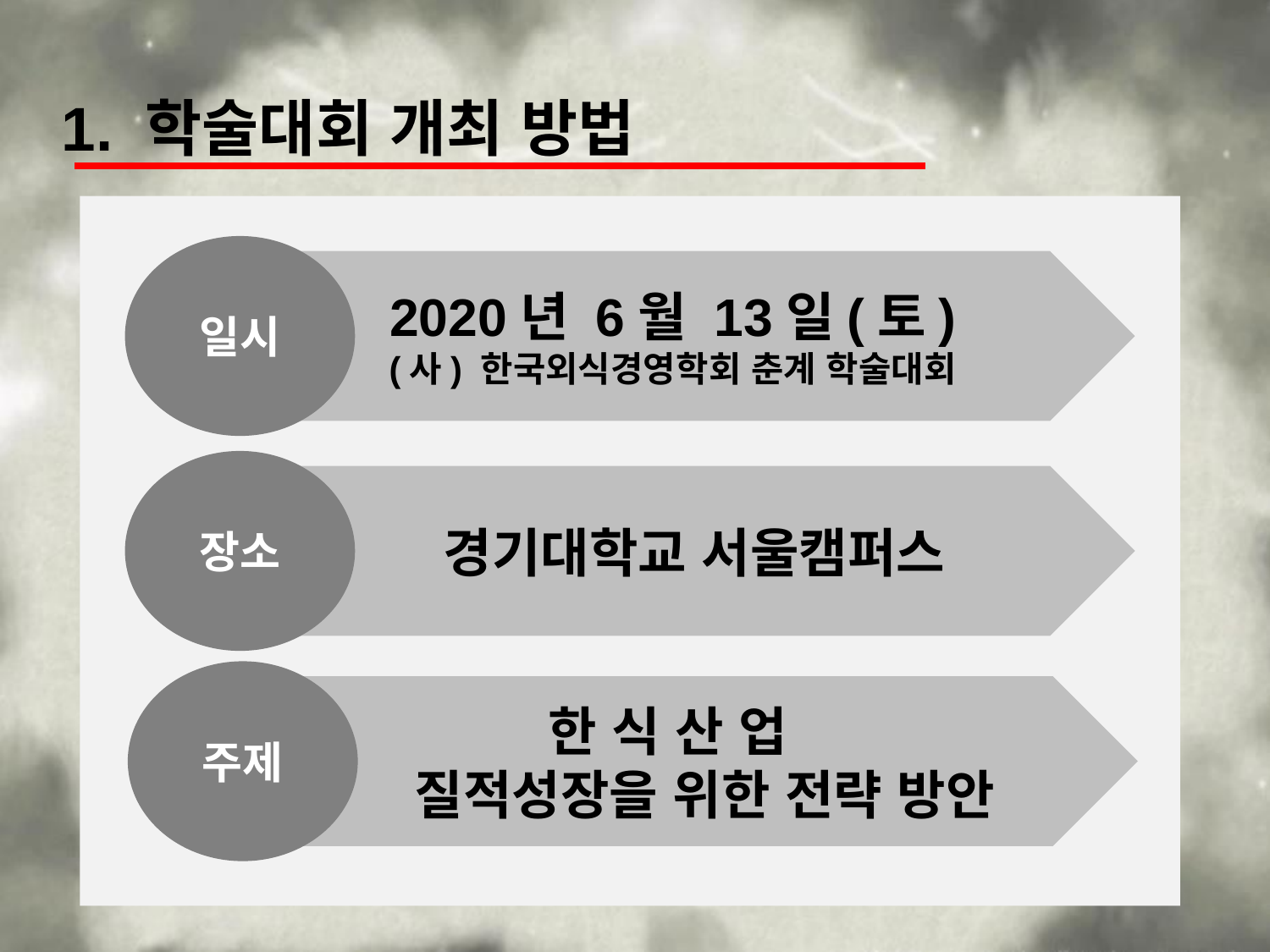

1. 학술대회 개최 방법

일시
    2020년 6월 13일(토)
      (사) 한국외식경영학회 춘계 학술대회
장소
      경기대학교 서울캠퍼스
주제
   한 식 산 업
       질적성장을 위한 전략 방안